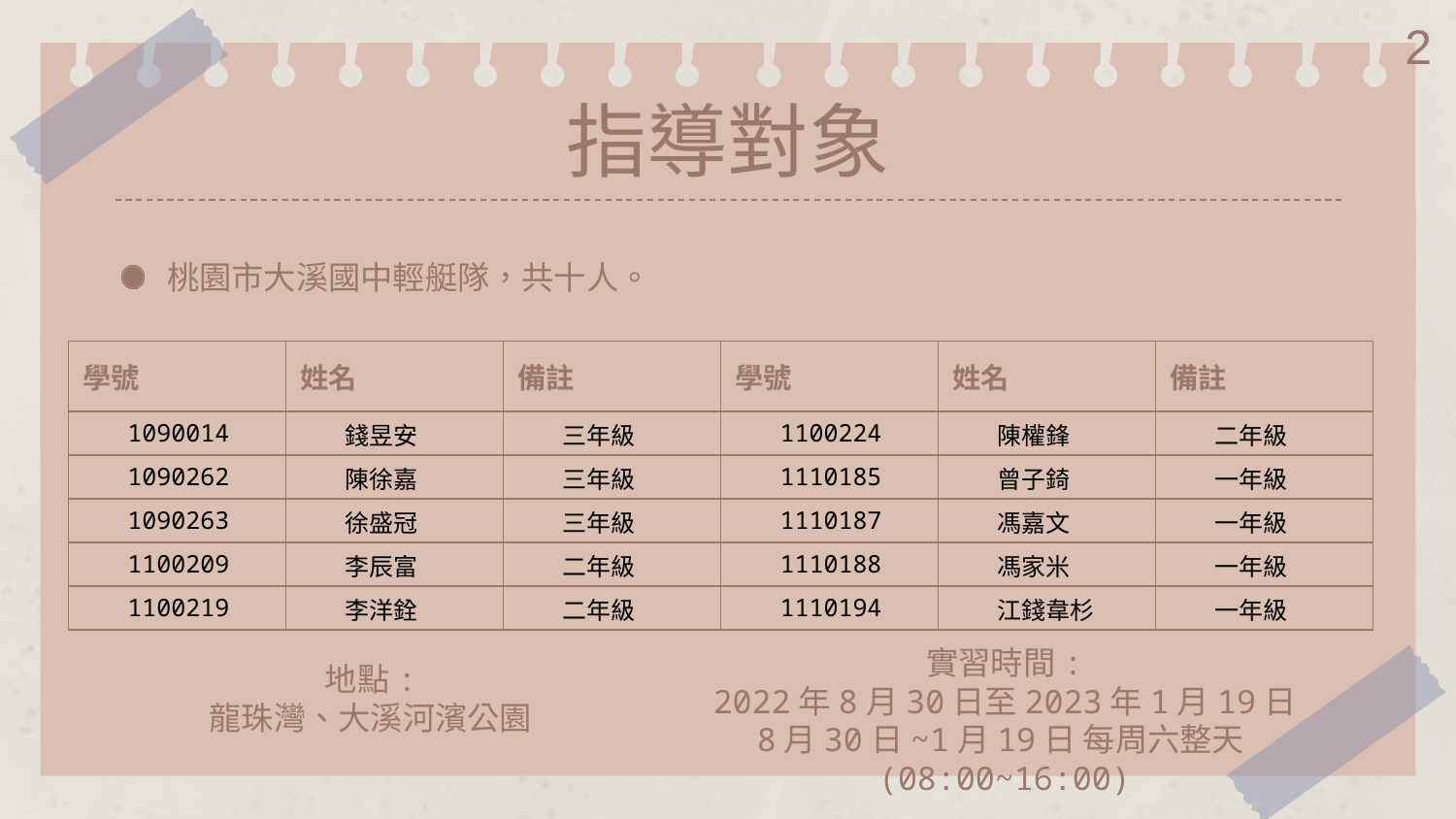

2

# 指導對象
桃園市大溪國中輕艇隊，共十人。
| 學號 | 姓名 | 備註 | 學號 | 姓名 | 備註 |
| --- | --- | --- | --- | --- | --- |
| 1090014 | 錢昱安 | 三年級 | 1100224 | 陳權鋒 | 二年級 |
| 1090262 | 陳徐嘉 | 三年級 | 1110185 | 曾子錡 | 一年級 |
| 1090263 | 徐盛冠 | 三年級 | 1110187 | 馮嘉文 | 一年級 |
| 1100209 | 李辰富 | 二年級 | 1110188 | 馮家米 | 一年級 |
| 1100219 | 李洋銓 | 二年級 | 1110194 | 江錢韋杉 | 一年級 |
實習時間:
2022年8月30日至2023年1月19日
8月30日~1月19日 每周六整天(08:00~16:00)
地點:
龍珠灣、大溪河濱公園